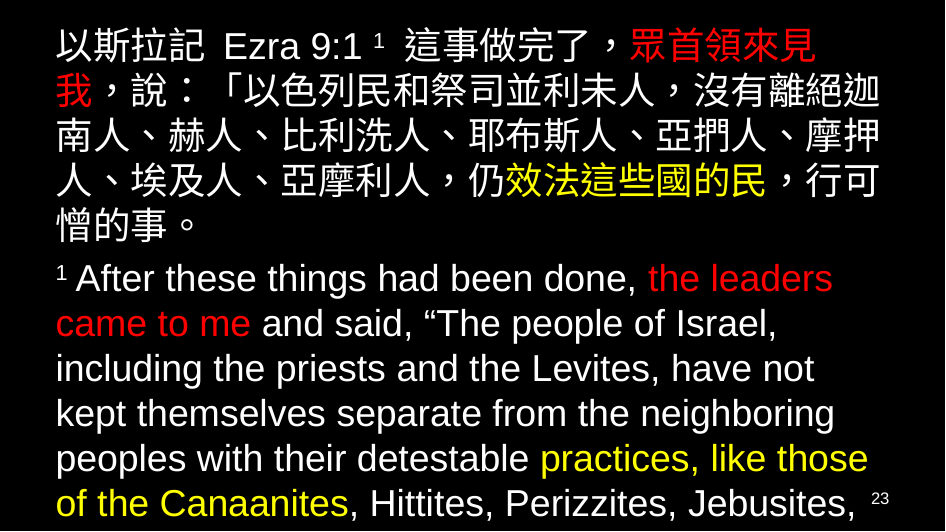

以斯拉記 Ezra 9:1 1 這事做完了，眾首領來見我，說：「以色列民和祭司並利未人，沒有離絕迦南人、赫人、比利洗人、耶布斯人、亞捫人、摩押人、埃及人、亞摩利人，仍效法這些國的民，行可憎的事。
1 After these things had been done, the leaders came to me and said, “The people of Israel, including the priests and the Levites, have not kept themselves separate from the neighboring peoples with their detestable practices, like those of the Canaanites, Hittites, Perizzites, Jebusites, Ammonites, Moabites, Egyptians and Amorites.
23